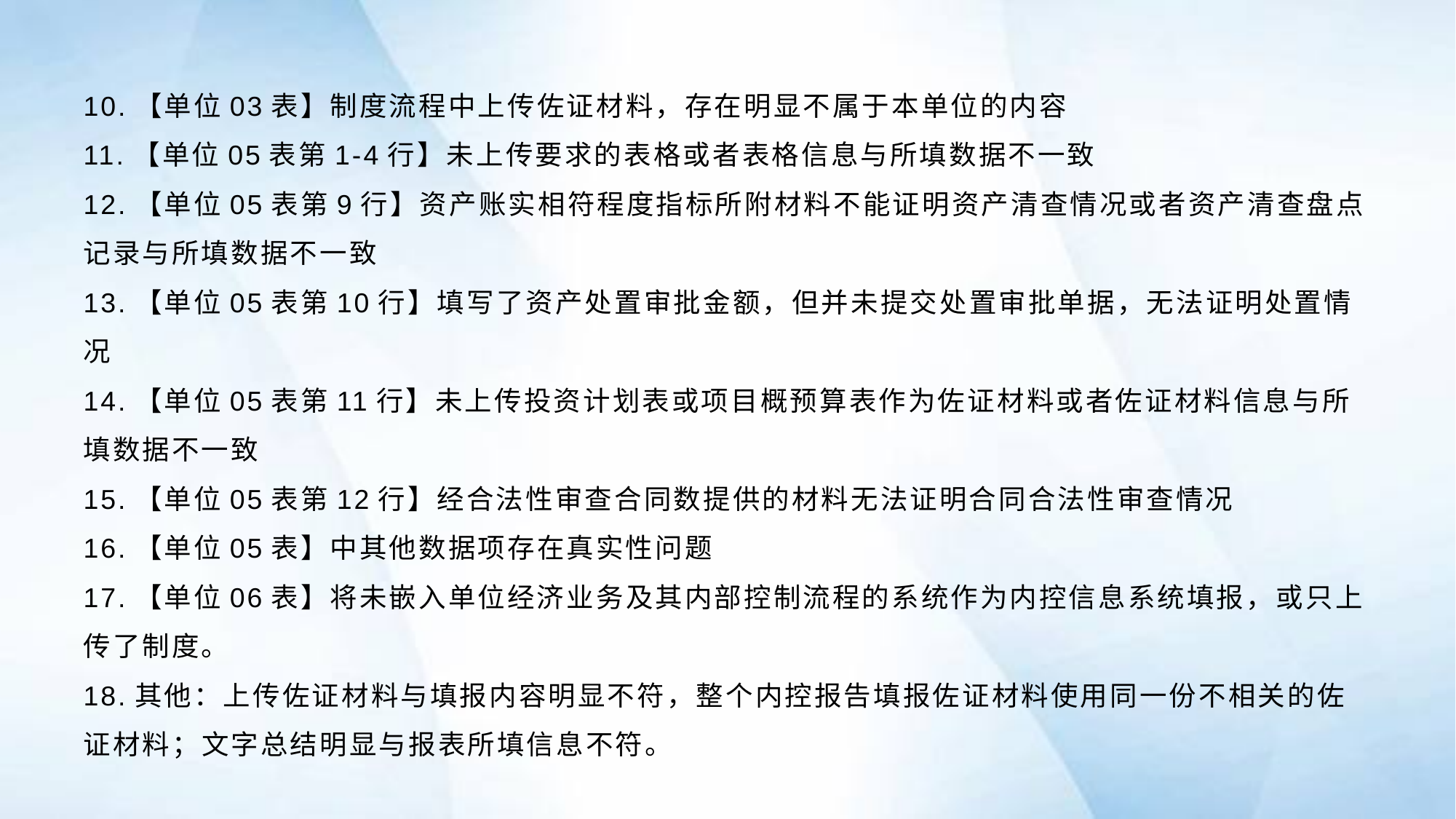

10.【单位03表】制度流程中上传佐证材料，存在明显不属于本单位的内容
11.【单位05表第1-4行】未上传要求的表格或者表格信息与所填数据不一致
12.【单位05表第9行】资产账实相符程度指标所附材料不能证明资产清查情况或者资产清查盘点记录与所填数据不一致
13.【单位05表第10行】填写了资产处置审批金额，但并未提交处置审批单据，无法证明处置情况
14.【单位05表第11行】未上传投资计划表或项目概预算表作为佐证材料或者佐证材料信息与所填数据不一致
15.【单位05表第12行】经合法性审查合同数提供的材料无法证明合同合法性审查情况
16.【单位05表】中其他数据项存在真实性问题
17.【单位06表】将未嵌入单位经济业务及其内部控制流程的系统作为内控信息系统填报，或只上传了制度。
18.其他：上传佐证材料与填报内容明显不符，整个内控报告填报佐证材料使用同一份不相关的佐证材料；文字总结明显与报表所填信息不符。
113